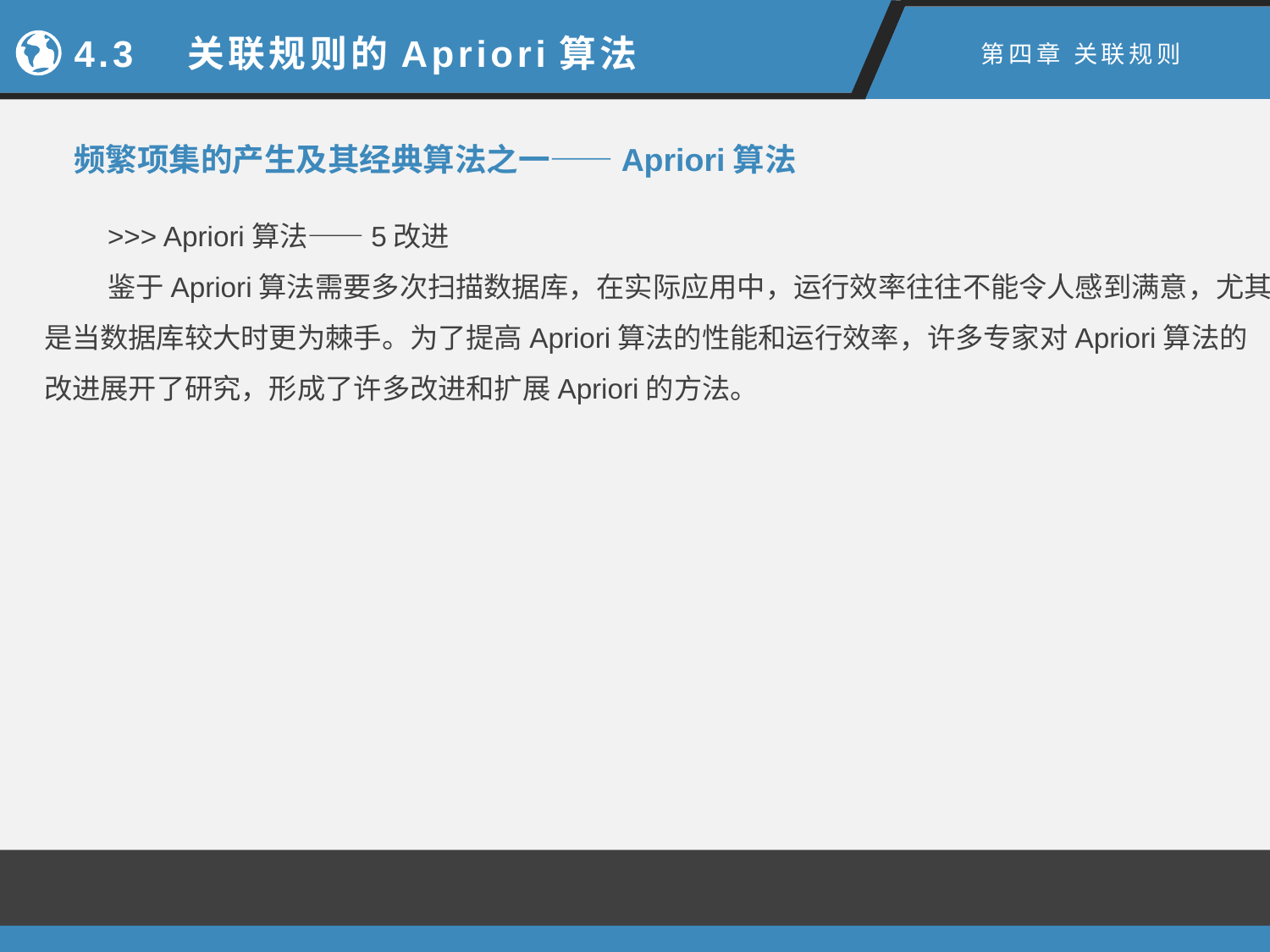

4.3　关联规则的Apriori算法

第四章 关联规则
频繁项集的产生及其经典算法之一——Apriori算法

>>> Apriori算法——5改进
鉴于Apriori算法需要多次扫描数据库，在实际应用中，运行效率往往不能令人感到满意，尤其是当数据库较大时更为棘手。为了提高Apriori算法的性能和运行效率，许多专家对Apriori算法的改进展开了研究，形成了许多改进和扩展Apriori的方法。